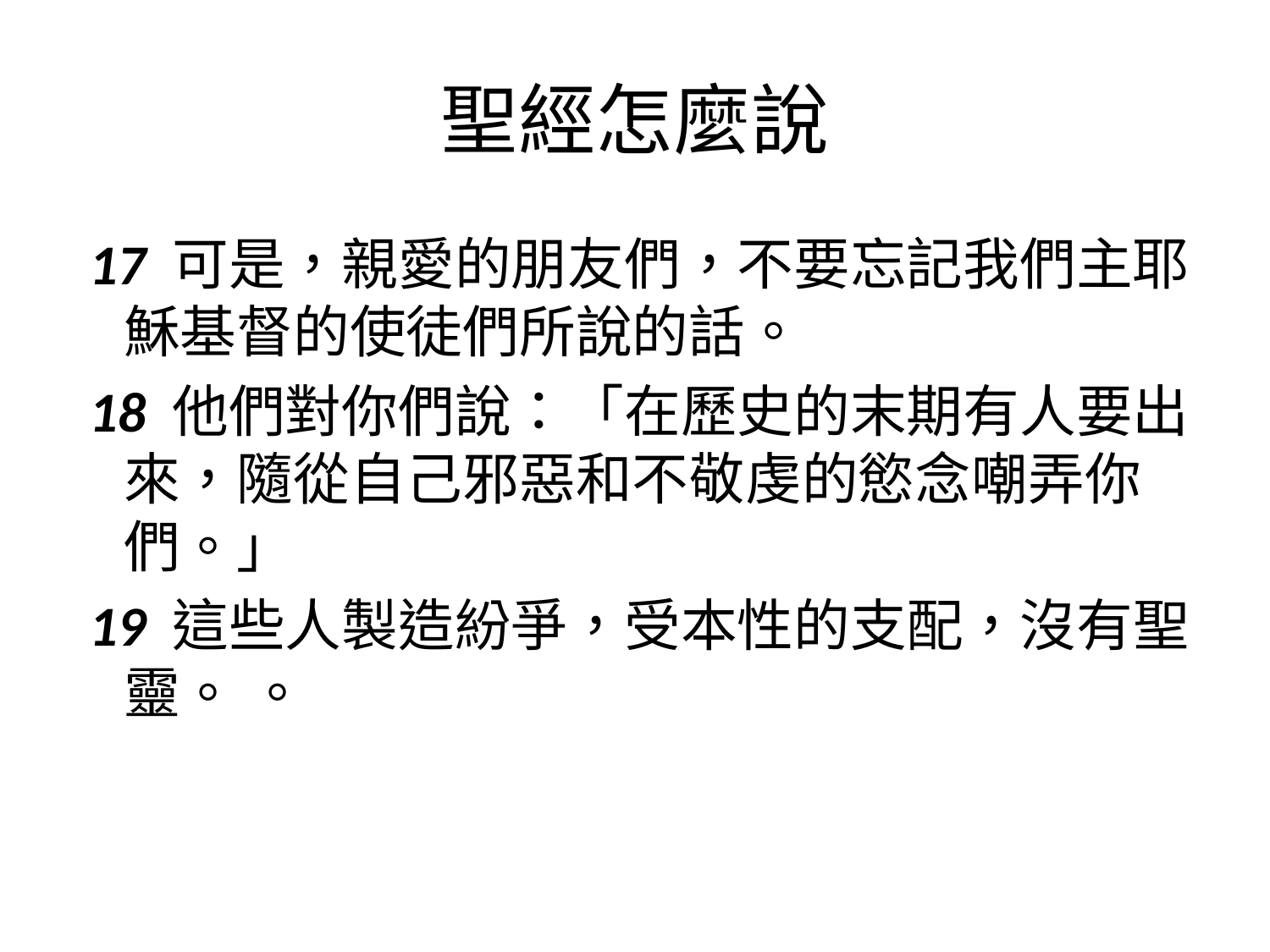

# 聖經怎麼說
 17 可是，親愛的朋友們，不要忘記我們主耶穌基督的使徒們所說的話。
 18 他們對你們說：「在歷史的末期有人要出來，隨從自己邪惡和不敬虔的慾念嘲弄你們。」
 19 這些人製造紛爭，受本性的支配，沒有聖靈。 。